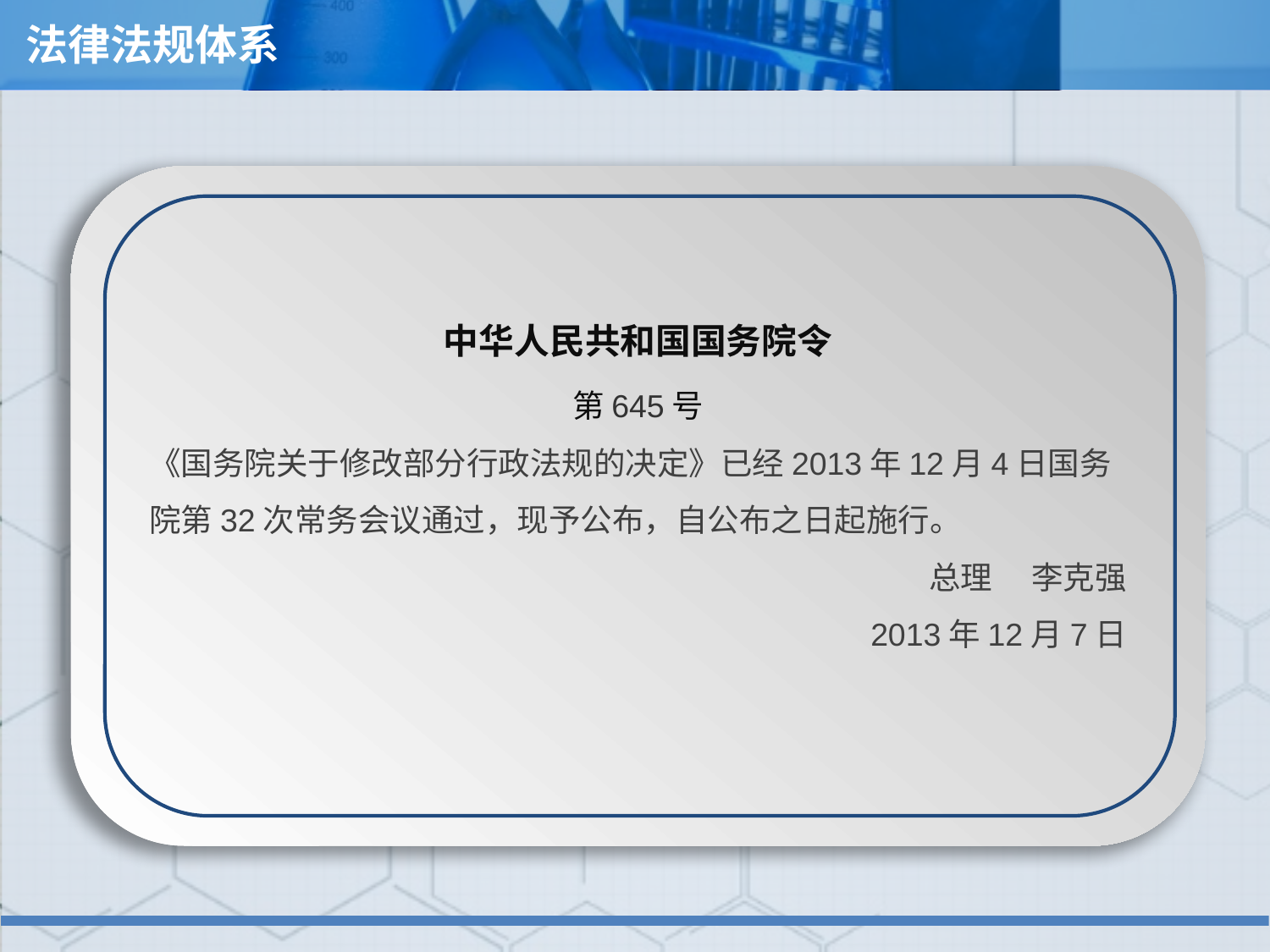

# 危险化学品安全管理条例
法律法规体系

中华人民共和国国务院令
第645号
《国务院关于修改部分行政法规的决定》已经2013年12月4日国务院第32次常务会议通过，现予公布，自公布之日起施行。
总理 　李克强
2013年12月7日